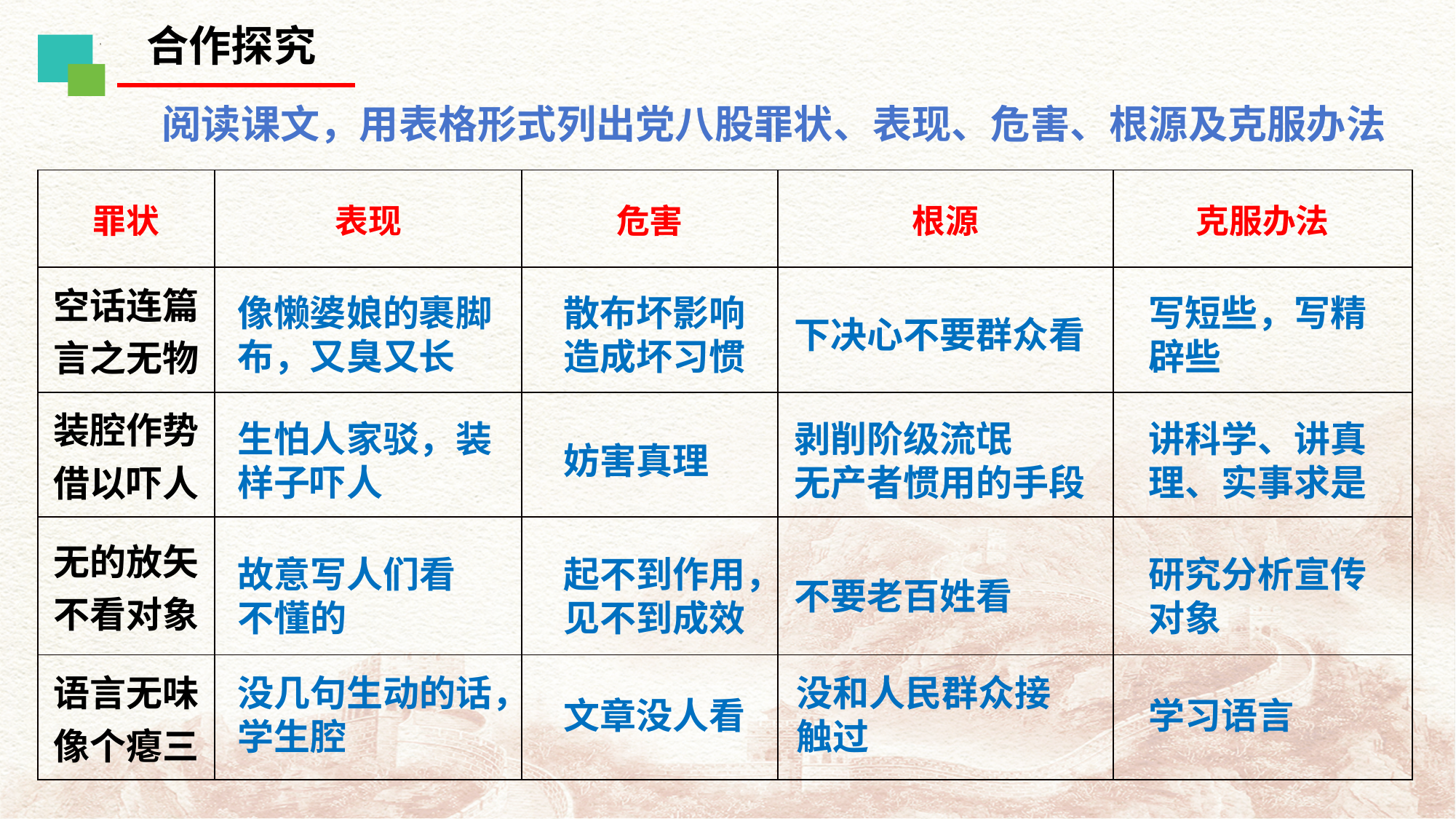

合作探究

阅读课文，用表格形式列出党八股罪状、表现、危害、根源及克服办法
| 罪状 | 表现 | 危害 | 根源 | 克服办法 |
| --- | --- | --- | --- | --- |
| 空话连篇 言之无物 |  |  |  |  |
| 装腔作势 借以吓人 |  |  |  |  |
| 无的放矢 不看对象 |  |  |  |  |
| 语言无味 像个瘪三 |  |  |  |  |
像懒婆娘的裹脚布，又臭又长
散布坏影响
造成坏习惯
写短些，写精辟些
下决心不要群众看
生怕人家驳，装样子吓人
讲科学、讲真理、实事求是
剥削阶级流氓
无产者惯用的手段
妨害真理
故意写人们看不懂的
起不到作用，见不到成效
研究分析宣传对象
不要老百姓看
没几句生动的话，学生腔
没和人民群众接触过
文章没人看
学习语言